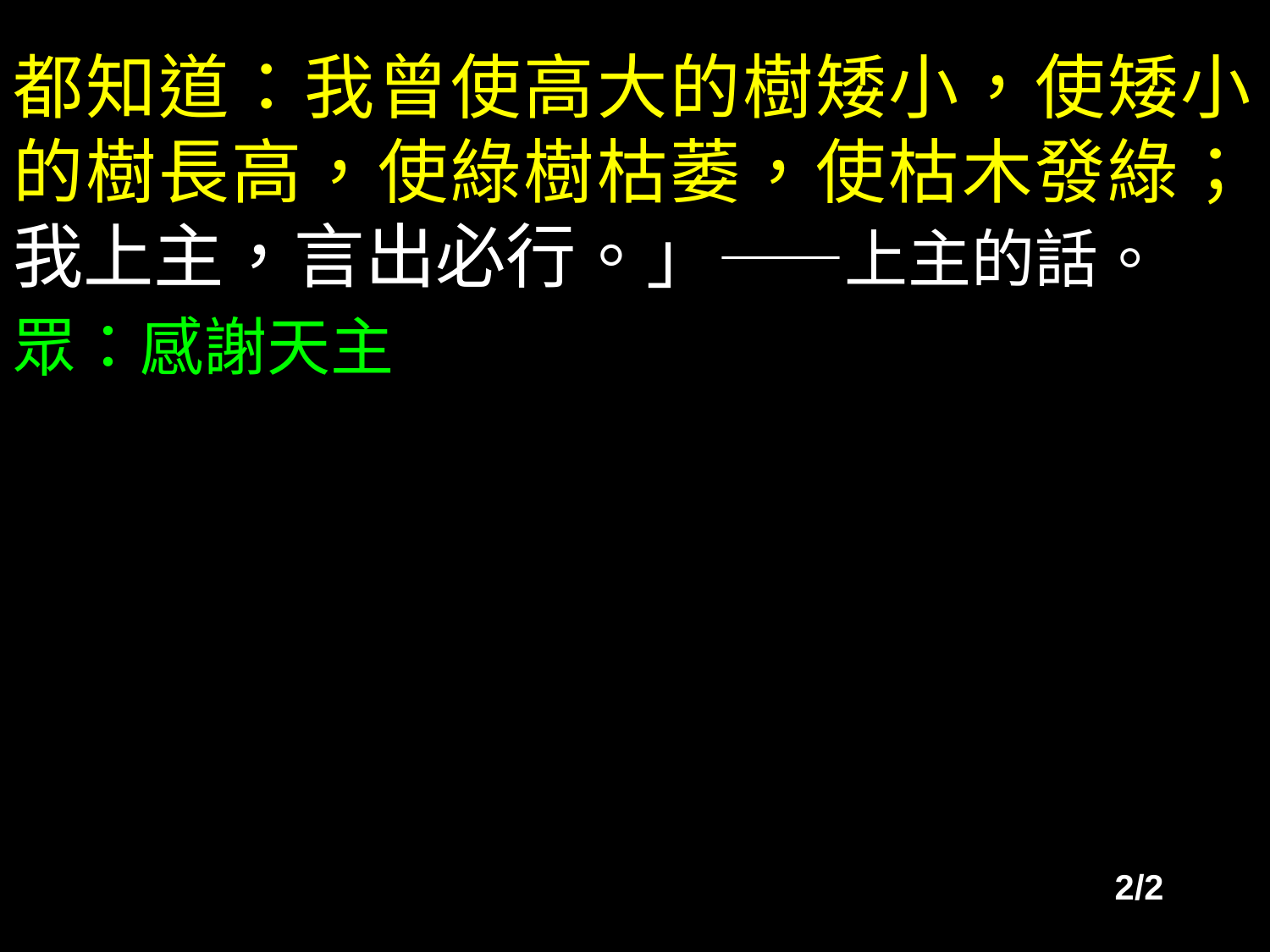

都知道：我曾使高大的樹矮小，使矮小的樹長高，使綠樹枯萎，使枯木發綠；我上主，言出必行。」——上主的話。
眾：感謝天主

2/2